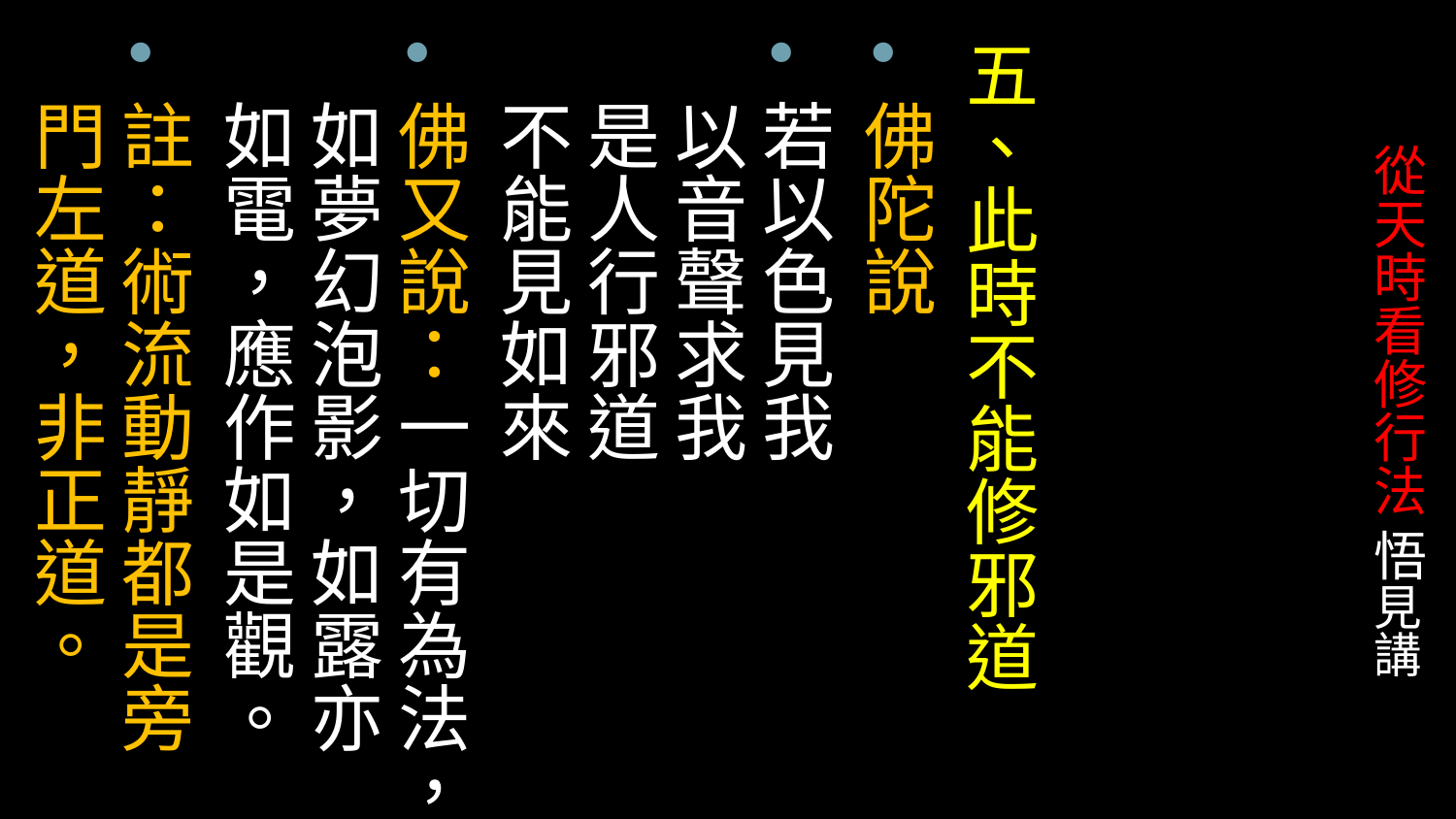

五、此時不能修邪道
佛陀說
若以色見我
以音聲求我
是人行邪道
不能見如來
佛又說：一切有為法，如夢幻泡影，如露亦如電，應作如是觀。
註：術流動靜都是旁門左道，非正道。
# 從天時看修行法 悟見講